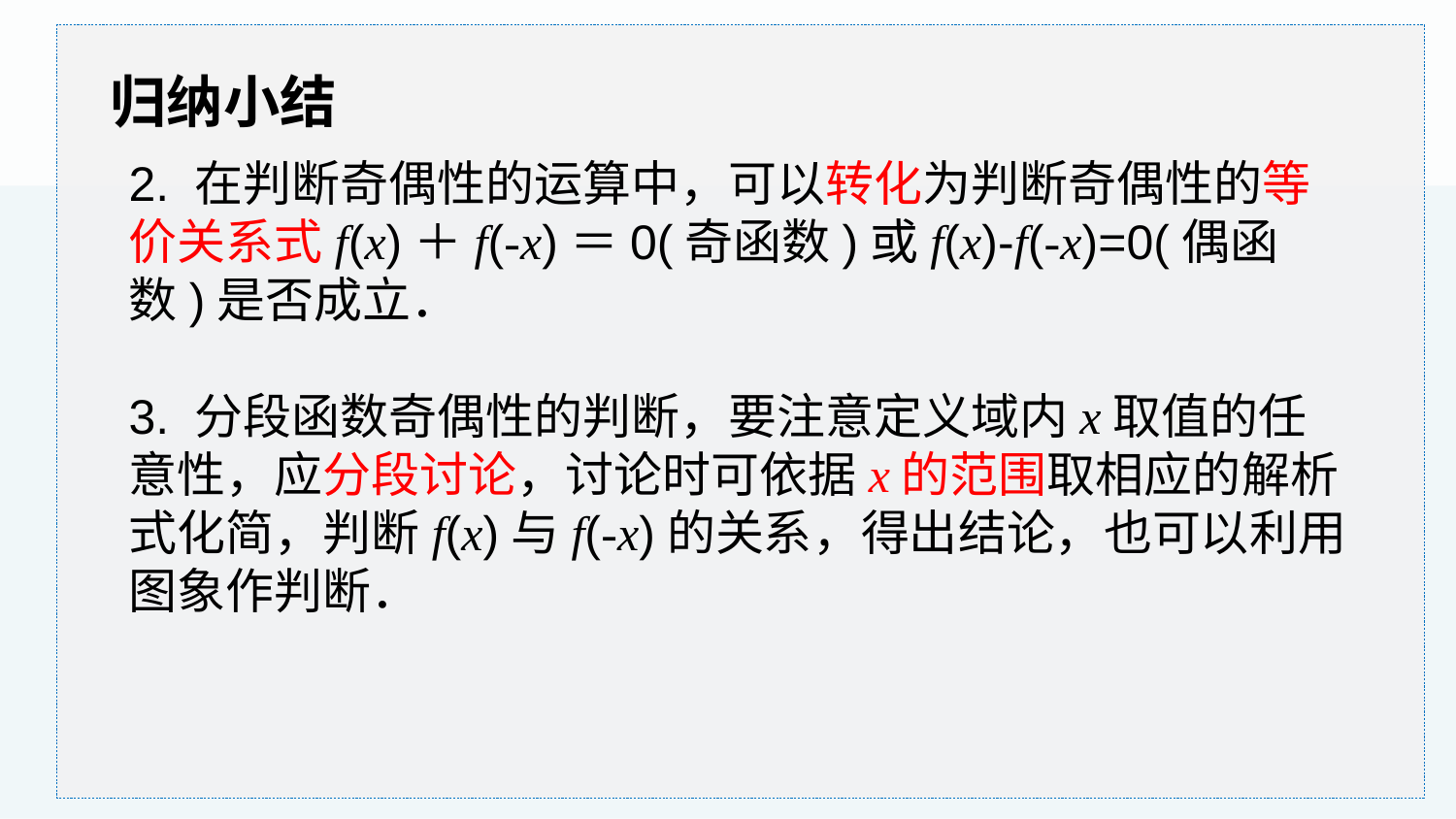

归纳小结
2. 在判断奇偶性的运算中，可以转化为判断奇偶性的等价关系式f(x)＋f(-x)＝0(奇函数)或f(x)-f(-x)=0(偶函数)是否成立．

3. 分段函数奇偶性的判断，要注意定义域内x取值的任意性，应分段讨论，讨论时可依据x的范围取相应的解析式化简，判断f(x)与f(-x)的关系，得出结论，也可以利用图象作判断．